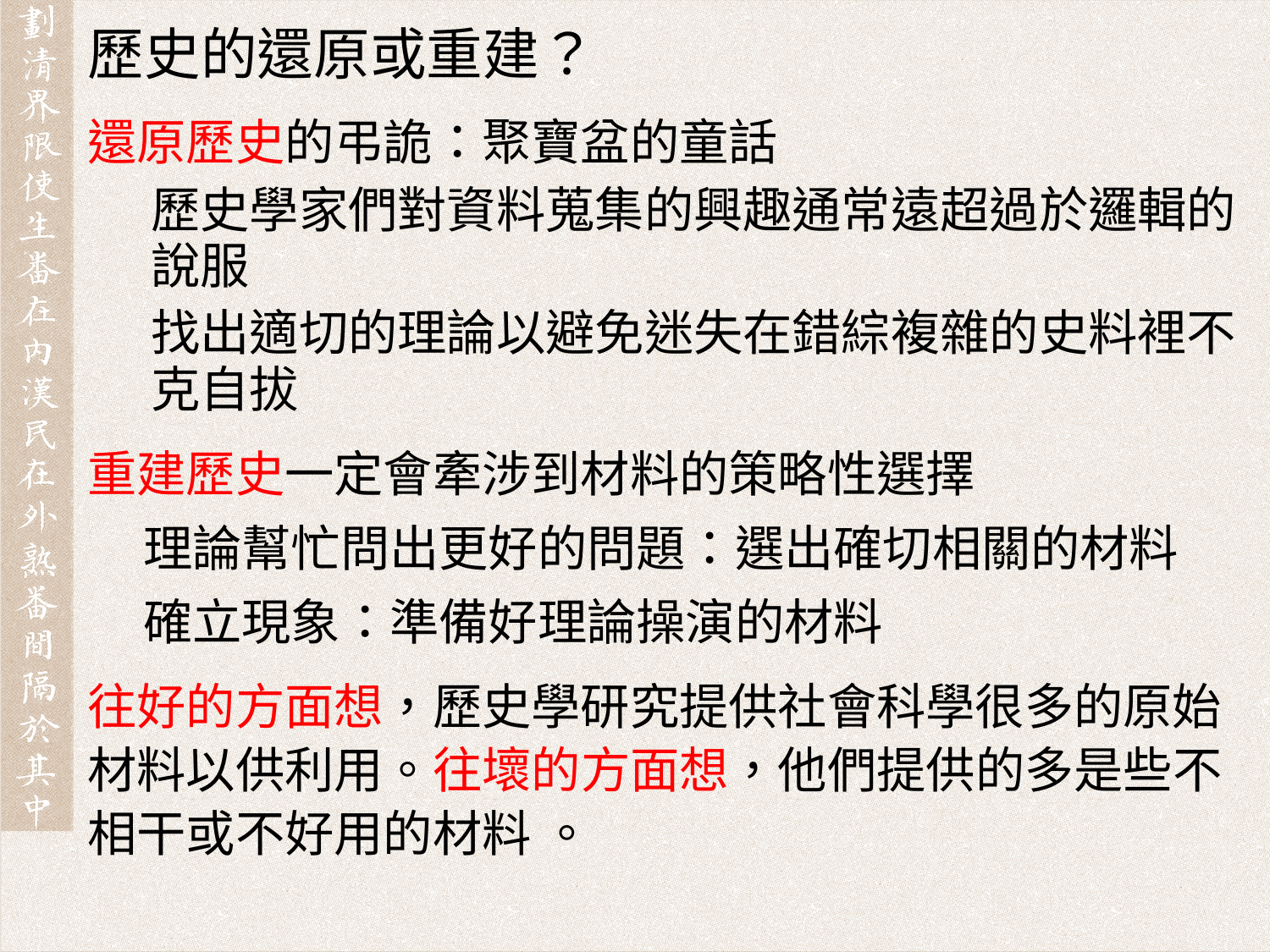

歷史的還原或重建？
還原歷史的弔詭：聚寶盆的童話
歷史學家們對資料蒐集的興趣通常遠超過於邏輯的說服
找出適切的理論以避免迷失在錯綜複雜的史料裡不克自拔
重建歷史一定會牽涉到材料的策略性選擇
理論幫忙問出更好的問題：選出確切相關的材料
確立現象：準備好理論操演的材料
往好的方面想，歷史學研究提供社會科學很多的原始材料以供利用。往壞的方面想，他們提供的多是些不相干或不好用的材料 。